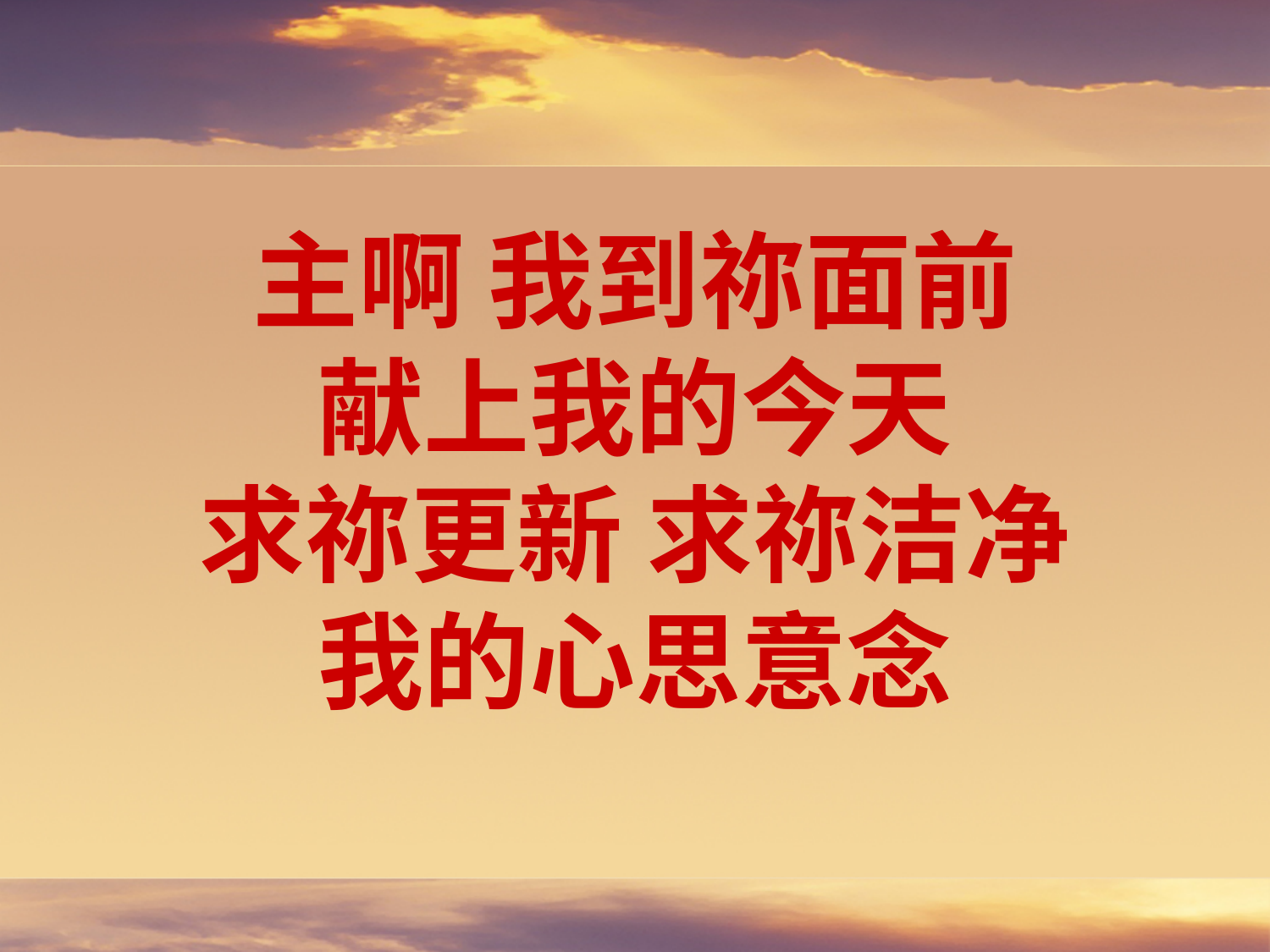

# 主啊 我到祢面前 献上我的今天 求祢更新 求祢洁净 我的心思意念